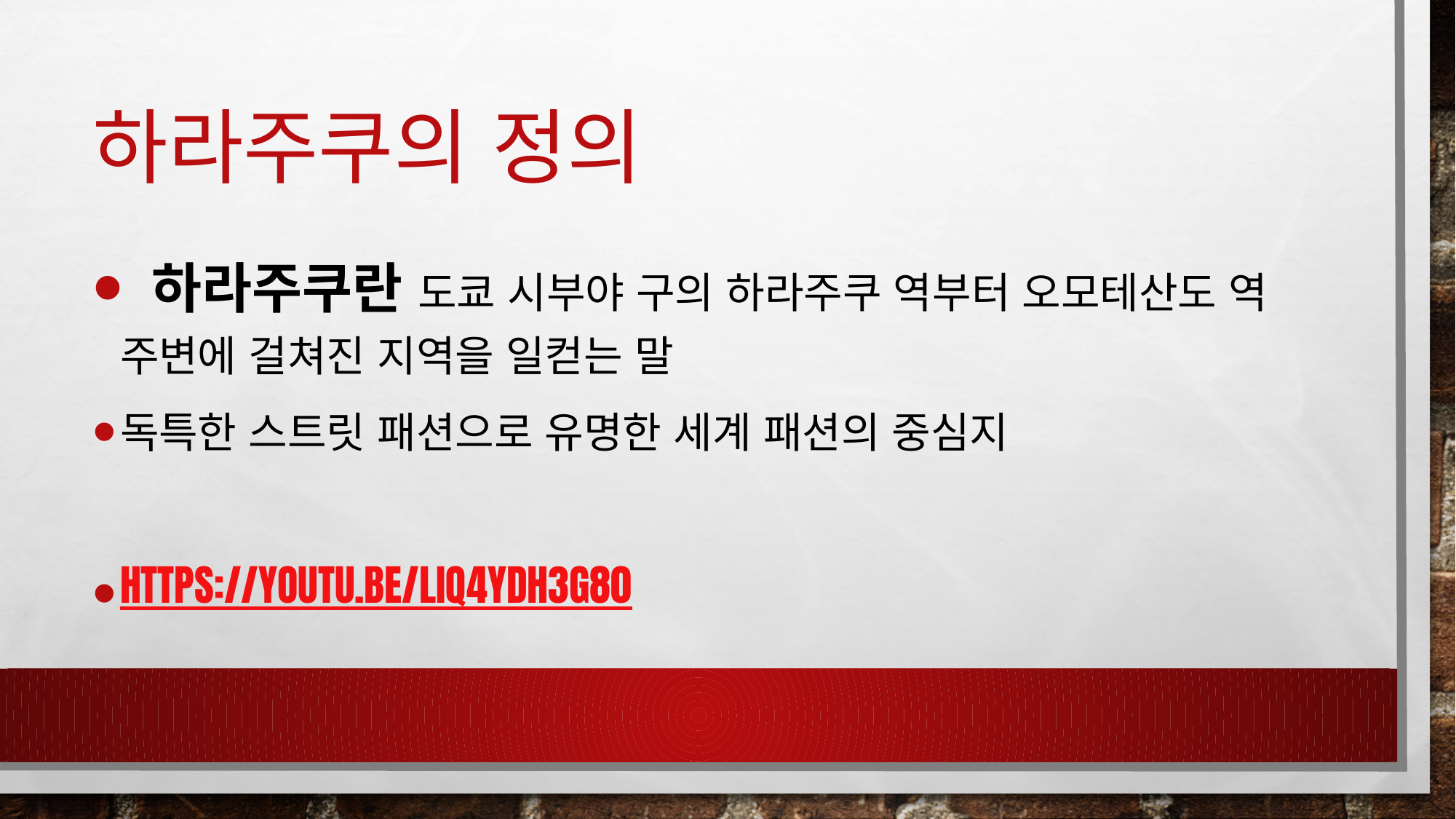

# 하라주쿠의 정의
 하라주쿠란 도쿄 시부야 구의 하라주쿠 역부터 오모테산도 역 주변에 걸쳐진 지역을 일컫는 말
독특한 스트릿 패션으로 유명한 세계 패션의 중심지

https://youtu.be/LiQ4YDH3g80